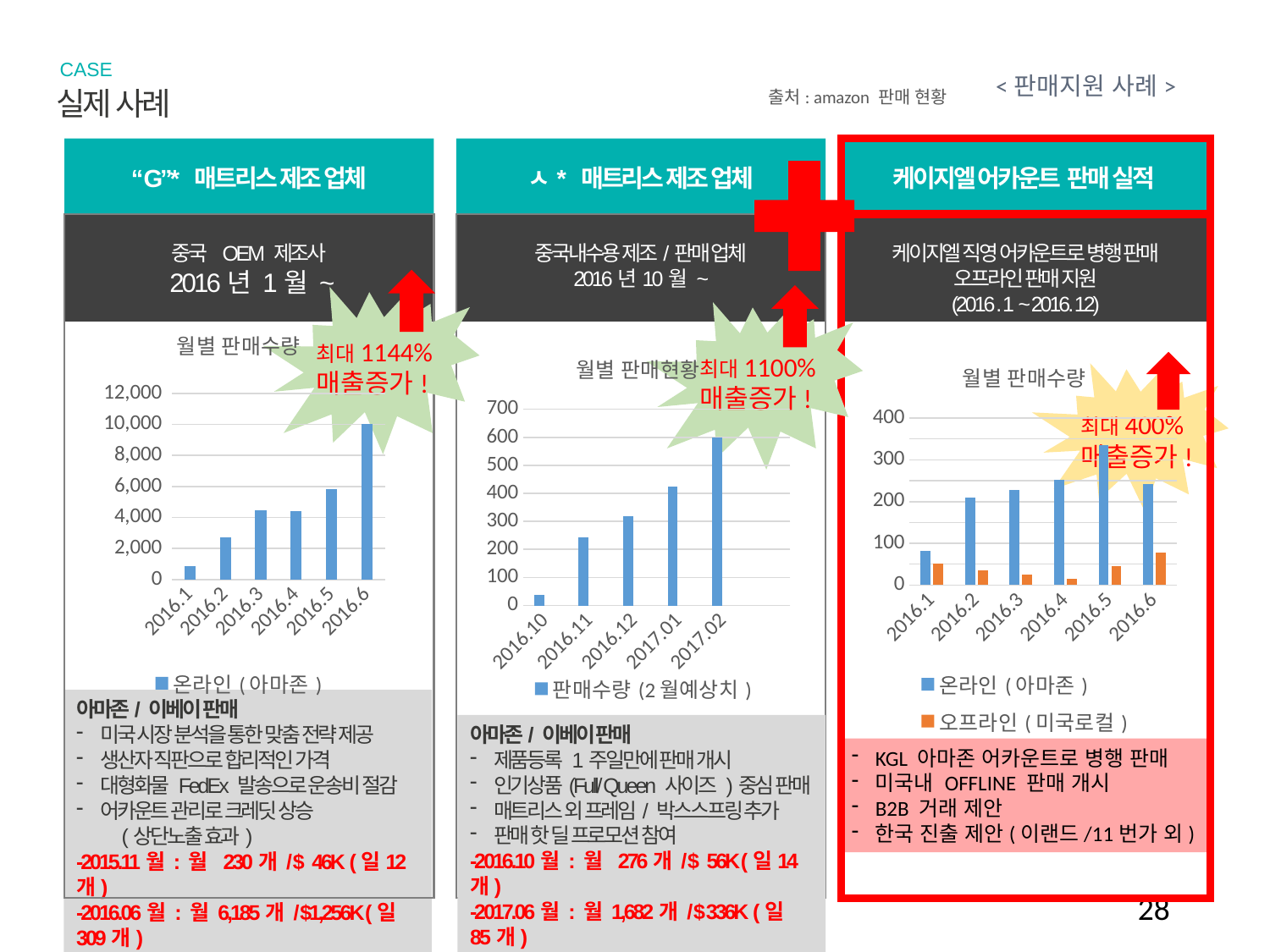

CASE
<판매지원 사례>
실제 사례
출처: amazon 판매 현황

“G”*  매트리스 제조 업체
ㅅ*  매트리스 제조 업체
케이지엘 어카운트  판매 실적

중국  OEM 제조사
 2016년 1월 ~
중국내수용 제조/판매 업체
2016년10월 ~
케이지엘 직영 어카운트로 병행 판매
오프라인 판매 지원
(2016 . 1  ~ 2016. 12)

최대1144%
매출증가!

최대1100%
매출증가!

### Chart: 월별 판매수량

| Category | 온라인(아마존) |
|---|---|
| 2016.1 | 877.0 |
| 2016.2 | 2719.0 |
| 2016.3 | 4449.0 |
| 2016.4 | 4397.0 |
| 2016.5 | 5850.0 |
| 2016.6 | 10038.0 |

### Chart: 월별 판매현황

| Category | 판매수량(2월예상치) | 열1 |
|---|---|---|
| 2016.10 | 38.0 | None |
| 2016.11 | 242.0 | None |
| 2016.12 | 319.0 | None |
| 2017.01 | 425.0 | None |
| 2017.02 | 600.0 | None |

### Chart: 월별 판매수량

| Category | 온라인(아마존) | 오프라인(미국로컬) |
|---|---|---|
| 2016.1 | 82.0 | 51.0 |
| 2016.2 | 210.0 | 36.0 |
| 2016.3 | 228.0 | 25.0 |
| 2016.4 | 253.0 | 14.0 |
| 2016.5 | 335.0 | 45.0 |
| 2016.6 | 242.0 | 77.0 |
아마존/ 이베이 판매
미국 시장 분석을 통한 맞춤 전략 제공
생산자 직판으로 합리적인 가격
대형화물 FedEx 발송으로 운송비 절감
어카운트 관리로 크레딧 상승
             (상단노출 효과)
-2015.11월 : 월   230개 / $   46K  (일12개)
-2016.06월 : 월 6,185개 / $1,256K (일309개)
아마존/ 이베이 판매
제품등록 1주일만에 판매 개시
인기상품(Full/ Queen 사이즈 )중심 판매
매트리스 외 프레임/ 박스스프링 추가
판매 핫 딜 프로모션 참여
-2016.10월 : 월   276개 / $   56K (일14개)
-2017.06월 : 월 1,682개 / $ 336K  (일 85개)
KGL 아마존 어카운트로 병행 판매
미국내 OFFLINE 판매 개시
B2B 거래 제안
한국 진출 제안(이랜드/11번가 외)

최대400%
매출증가!

28